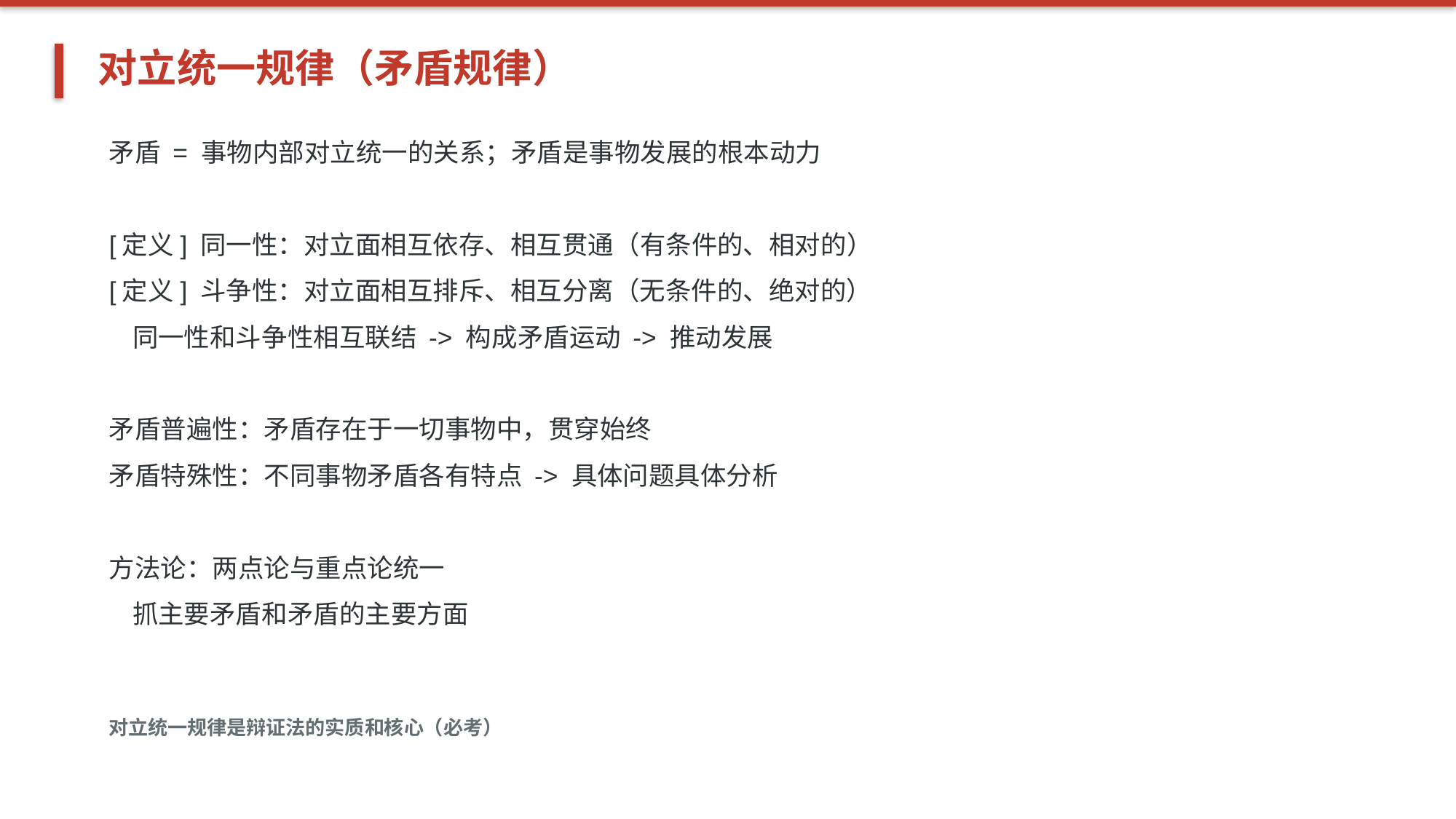

对立统一规律（矛盾规律）

矛盾 = 事物内部对立统一的关系；矛盾是事物发展的根本动力

[定义] 同一性：对立面相互依存、相互贯通（有条件的、相对的）
[定义] 斗争性：对立面相互排斥、相互分离（无条件的、绝对的）
   同一性和斗争性相互联结 -> 构成矛盾运动 -> 推动发展

矛盾普遍性：矛盾存在于一切事物中，贯穿始终
矛盾特殊性：不同事物矛盾各有特点 -> 具体问题具体分析

方法论：两点论与重点论统一
   抓主要矛盾和矛盾的主要方面
对立统一规律是辩证法的实质和核心（必考）